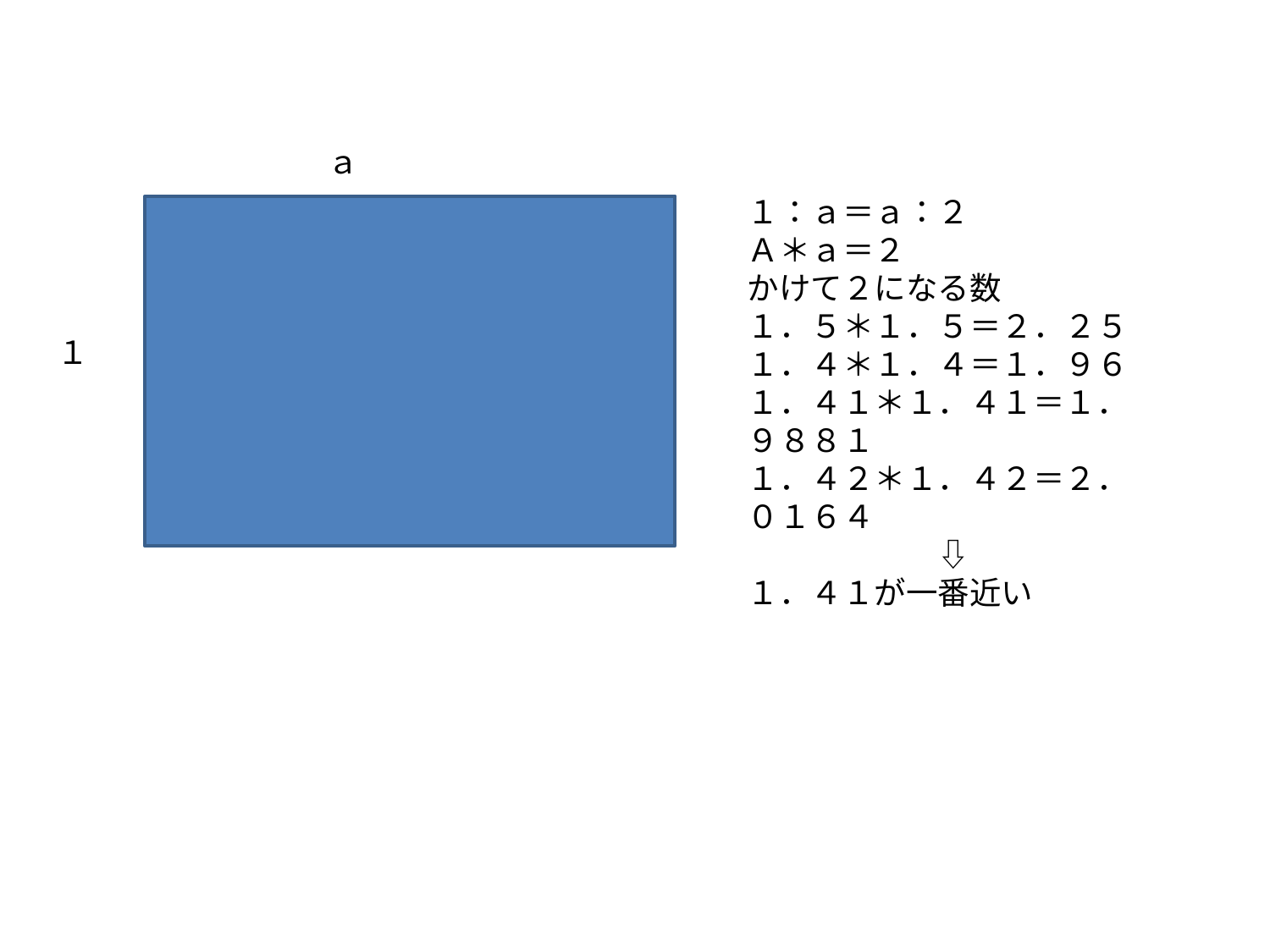

ａ
１：ａ＝ａ：２
Ａ＊ａ＝２
かけて２になる数
１．５＊１．５＝２．２５
１．４＊１．４＝１．９６
１．４１＊１．４１＝１．９８８１
１．４２＊１．４２＝２．０１６４
　　　　　　⇩
１．４１が一番近い

１